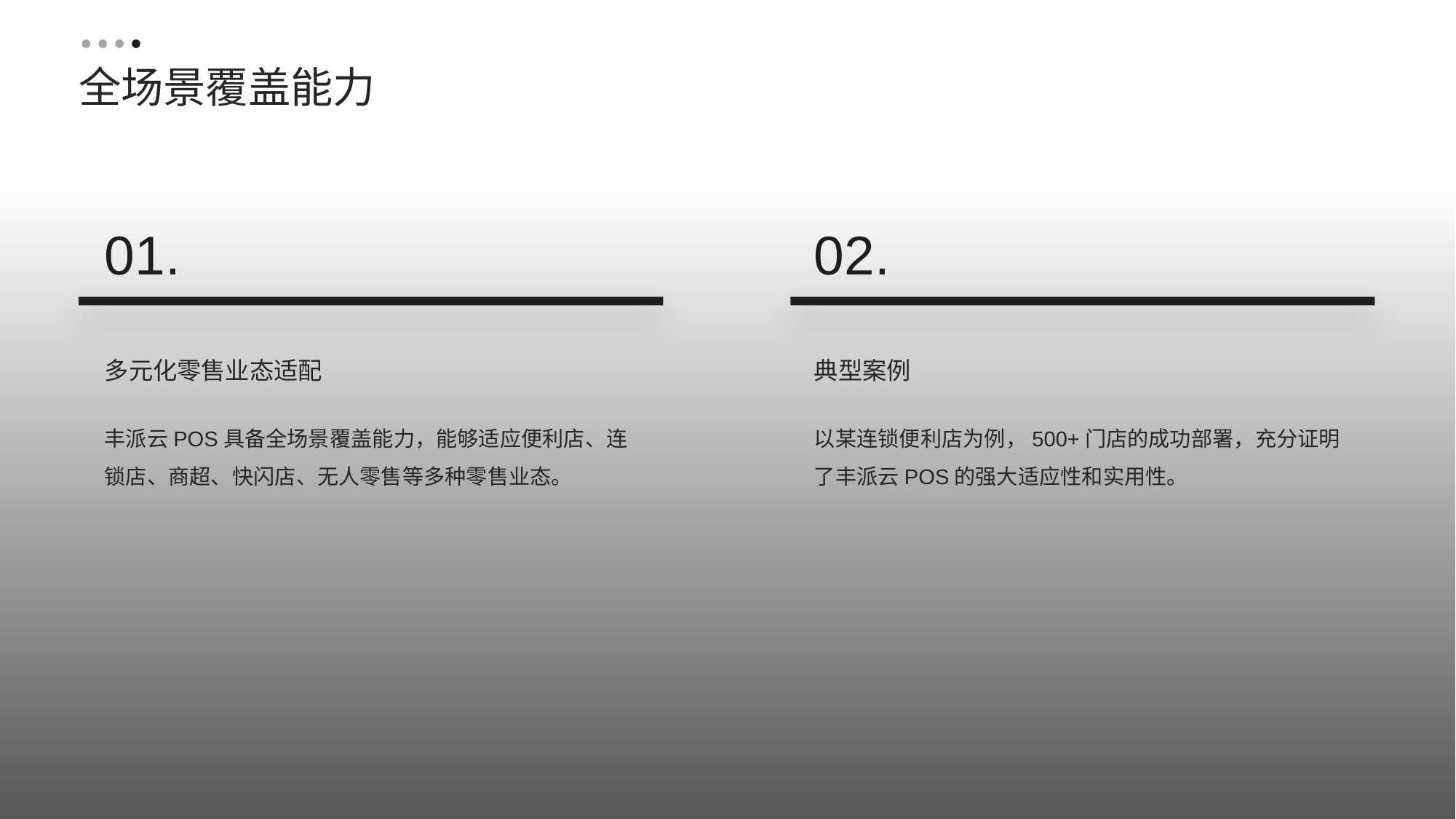

全场景覆盖能力
01.
02.

多元化零售业态适配
典型案例
丰派云POS具备全场景覆盖能力，能够适应便利店、连锁店、商超、快闪店、无人零售等多种零售业态。
以某连锁便利店为例，500+门店的成功部署，充分证明了丰派云POS的强大适应性和实用性。